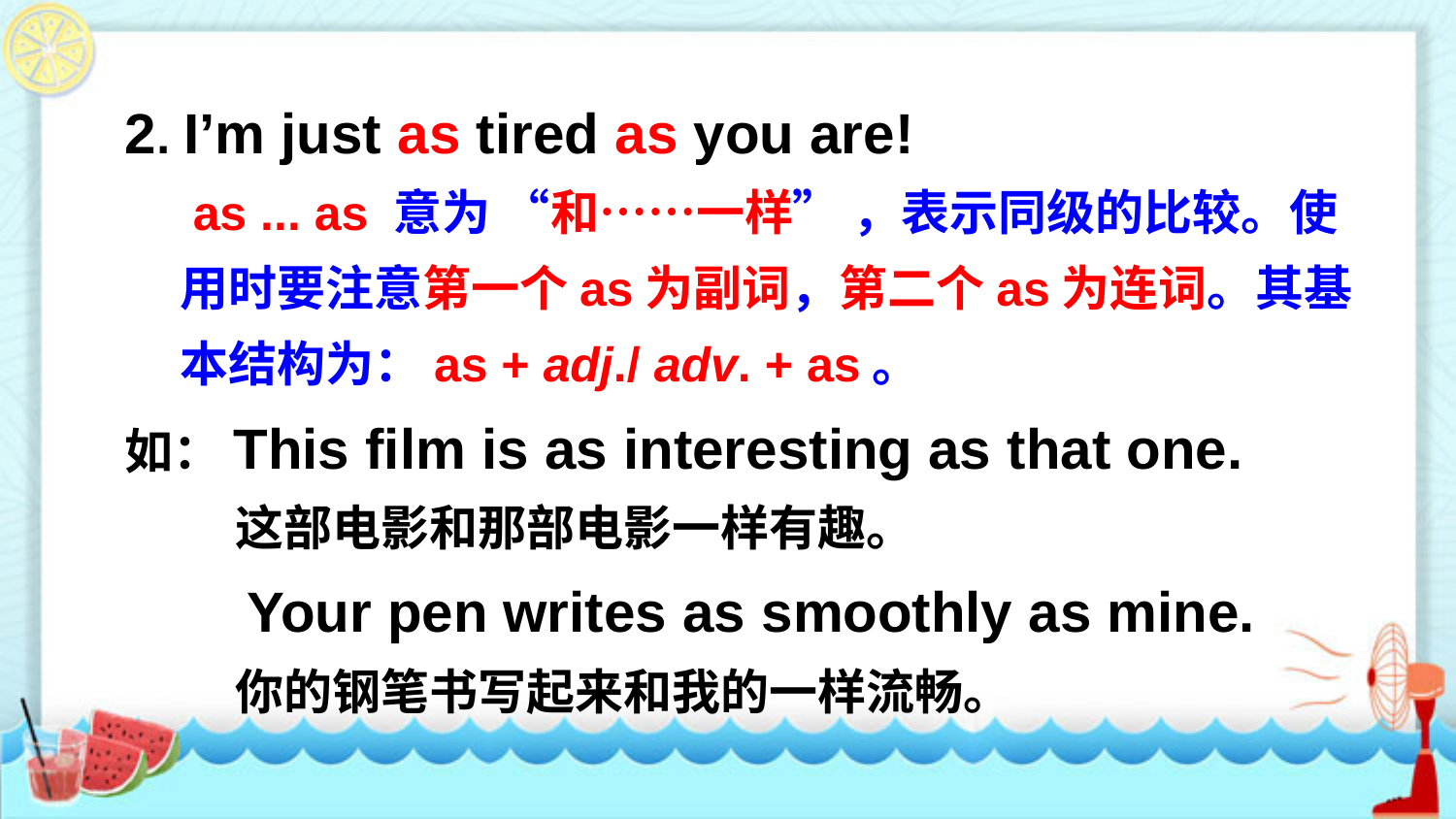

2. I’m just as tired as you are!
     as ... as 意为 “和……一样” ，表示同级的比较。使用时要注意第一个as为副词，第二个as为连词。其基本结构为：as + adj./ adv. + as。
如：This film is as interesting as that one.
         这部电影和那部电影一样有趣。
         Your pen writes as smoothly as mine.
         你的钢笔书写起来和我的一样流畅。